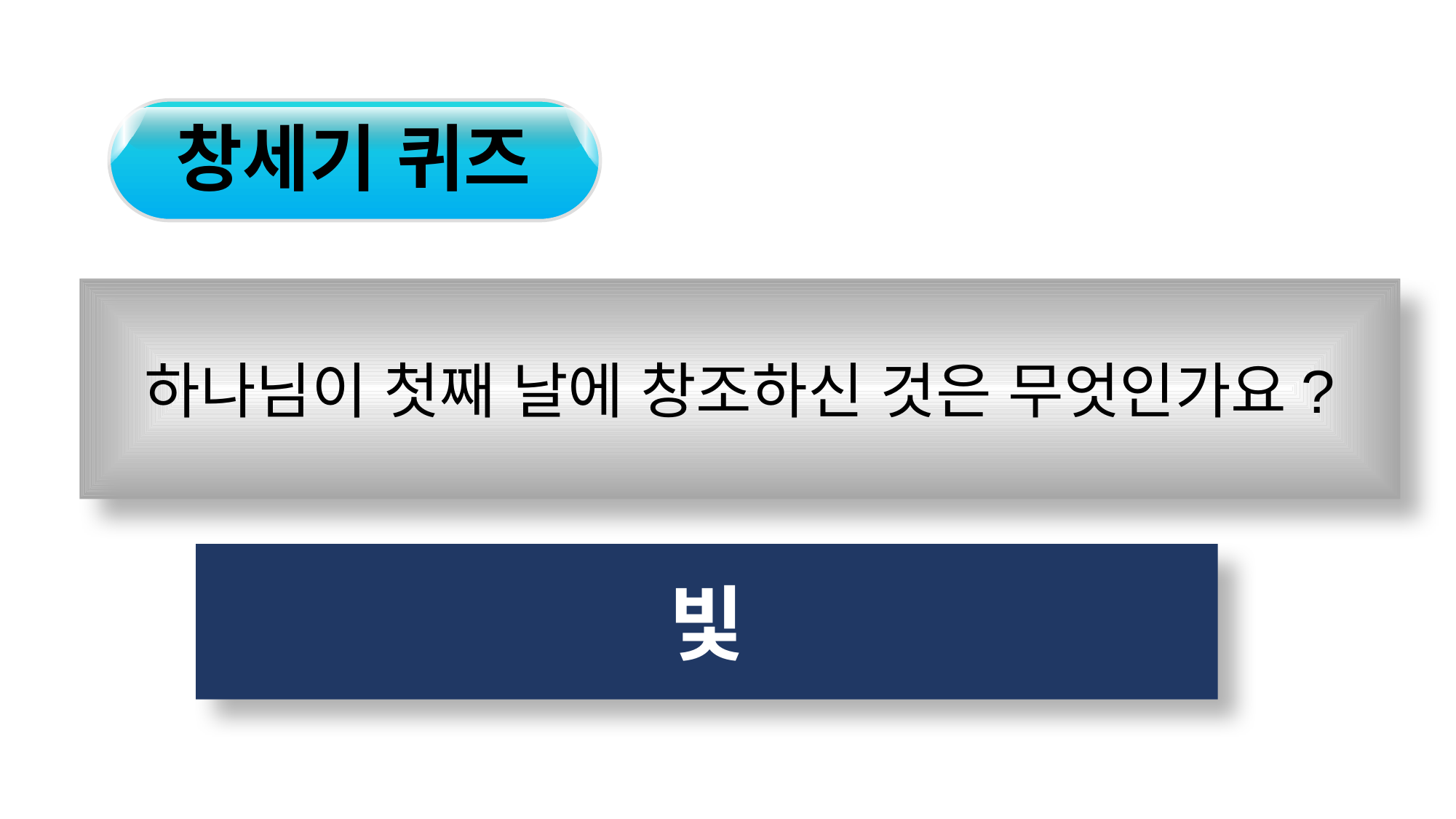

#

창세기 퀴즈
하나님이 첫째 날에 창조하신 것은 무엇인가요?

빛